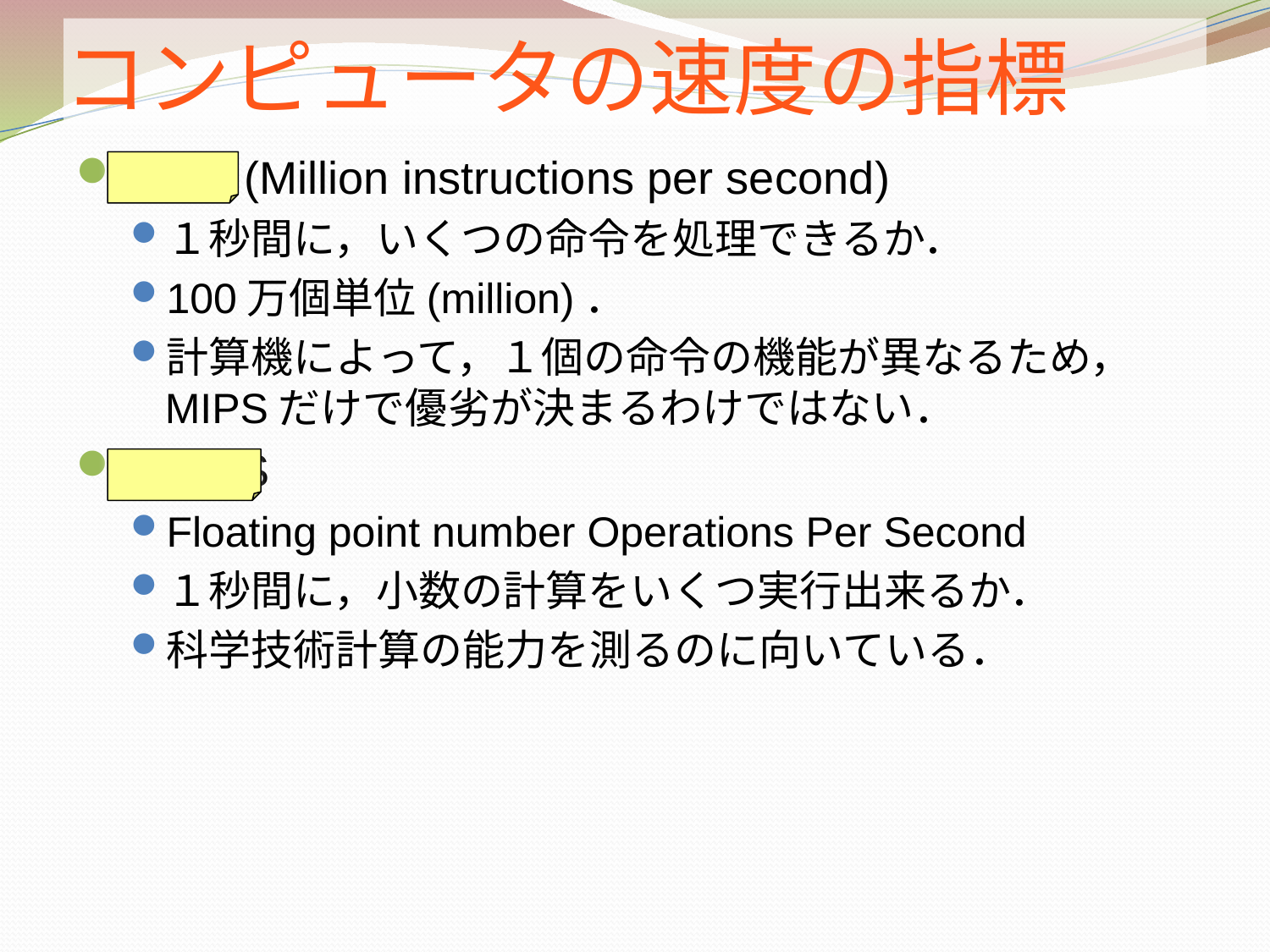

# コンピュータの速度の指標
MIPS (Million instructions per second)
１秒間に，いくつの命令を処理できるか．
100万個単位(million)．
計算機によって，１個の命令の機能が異なるため，
MIPSだけで優劣が決まるわけではない．
FLOPS
Floating point number Operations Per Second
１秒間に，小数の計算をいくつ実行出来るか．
科学技術計算の能力を測るのに向いている．